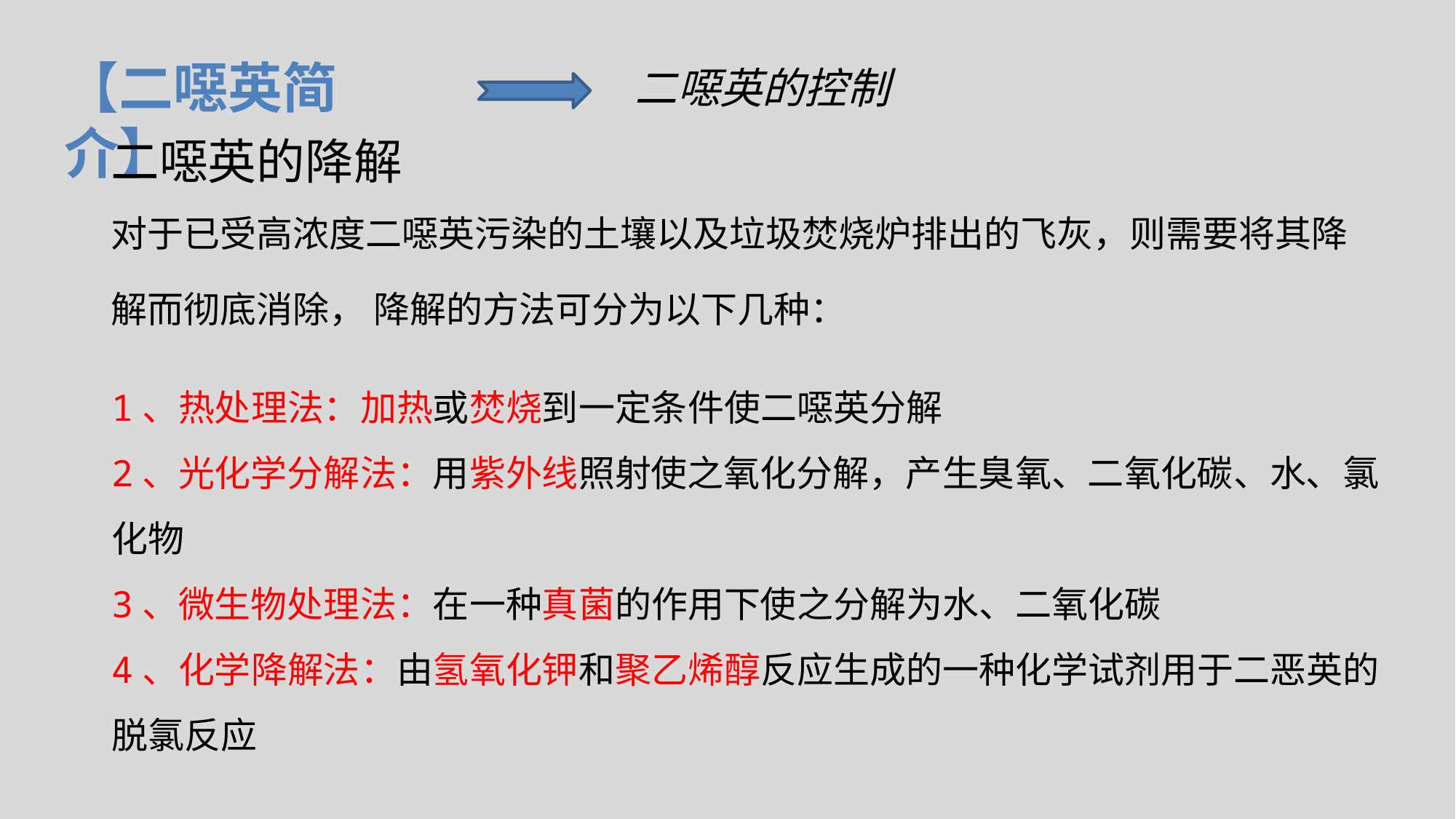

【二噁英简介】
二噁英的控制

二噁英的降解
对于已受高浓度二噁英污染的土壤以及垃圾焚烧炉排出的飞灰，则需要将其降解而彻底消除， 降解的方法可分为以下几种：

1、热处理法：加热或焚烧到一定条件使二噁英分解
2、光化学分解法：用紫外线照射使之氧化分解，产生臭氧、二氧化碳、水、氯化物
3、微生物处理法：在一种真菌的作用下使之分解为水、二氧化碳
4、化学降解法：由氢氧化钾和聚乙烯醇反应生成的一种化学试剂用于二恶英的脱氯反应